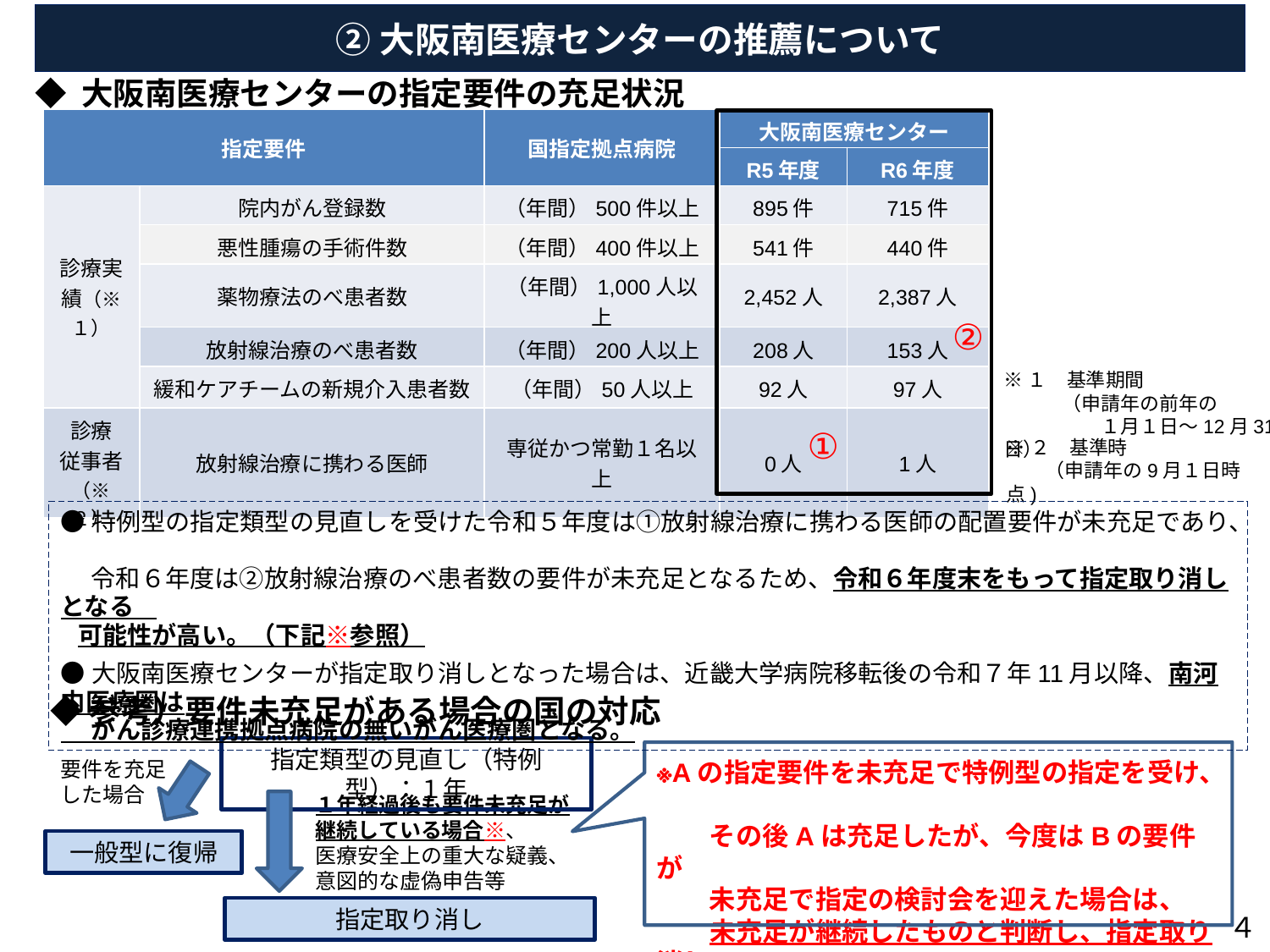

②大阪南医療センターの推薦について
◆ 大阪南医療センターの指定要件の充足状況
| 指定要件 | 指定要件 | 国指定拠点病院 | 大阪南医療センター |  |
| --- | --- | --- | --- | --- |
|  |  |  | R5年度 | R6年度 |
| 診療実績（※１） | 院内がん登録数 | （年間）500件以上 | 895件 | 715件 |
|  | 悪性腫瘍の手術件数 | （年間）400件以上 | 541件 | 440件 |
|  | 薬物療法のべ患者数 | （年間）1,000人以上 | 2,452人 | 2,387人 |
|  | 放射線治療のべ患者数 | （年間）200人以上 | 208人 | 153人 |
|  | 緩和ケアチームの新規介入患者数 | （年間）50人以上 | 92人 | 97人 |
| 診療 従事者 （※２） | 放射線治療に携わる医師 | 専従かつ常勤１名以上 | 0人 | 1人 |

②
※１　基準期間
　　　（申請年の前年の
　　　　　１月１日～12月31日）
①
※２　基準時
　　（申請年の9月１日時点)
●特例型の指定類型の見直しを受けた令和５年度は①放射線治療に携わる医師の配置要件が未充足であり、　　
　 令和６年度は②放射線治療のべ患者数の要件が未充足となるため、令和６年度末をもって指定取り消しとなる
   可能性が高い。（下記※参照）
●大阪南医療センターが指定取り消しとなった場合は、近畿大学病院移転後の令和７年11月以降、南河内医療圏は
　 がん診療連携拠点病院の無いがん医療圏となる。
◆参考）要件未充足がある場合の国の対応
指定類型の見直し（特例型）：１年

要件を充足
した場合

１年経過後も要件未充足が
継続している場合※、
医療安全上の重大な疑義、
意図的な虚偽申告等

一般型に復帰
指定取り消し
※Aの指定要件を未充足で特例型の指定を受け、
　　その後Aは充足したが、今度はBの要件が
　　未充足で指定の検討会を迎えた場合は、
　　未充足が継続したものと判断し、指定取り消し
    とする。
４